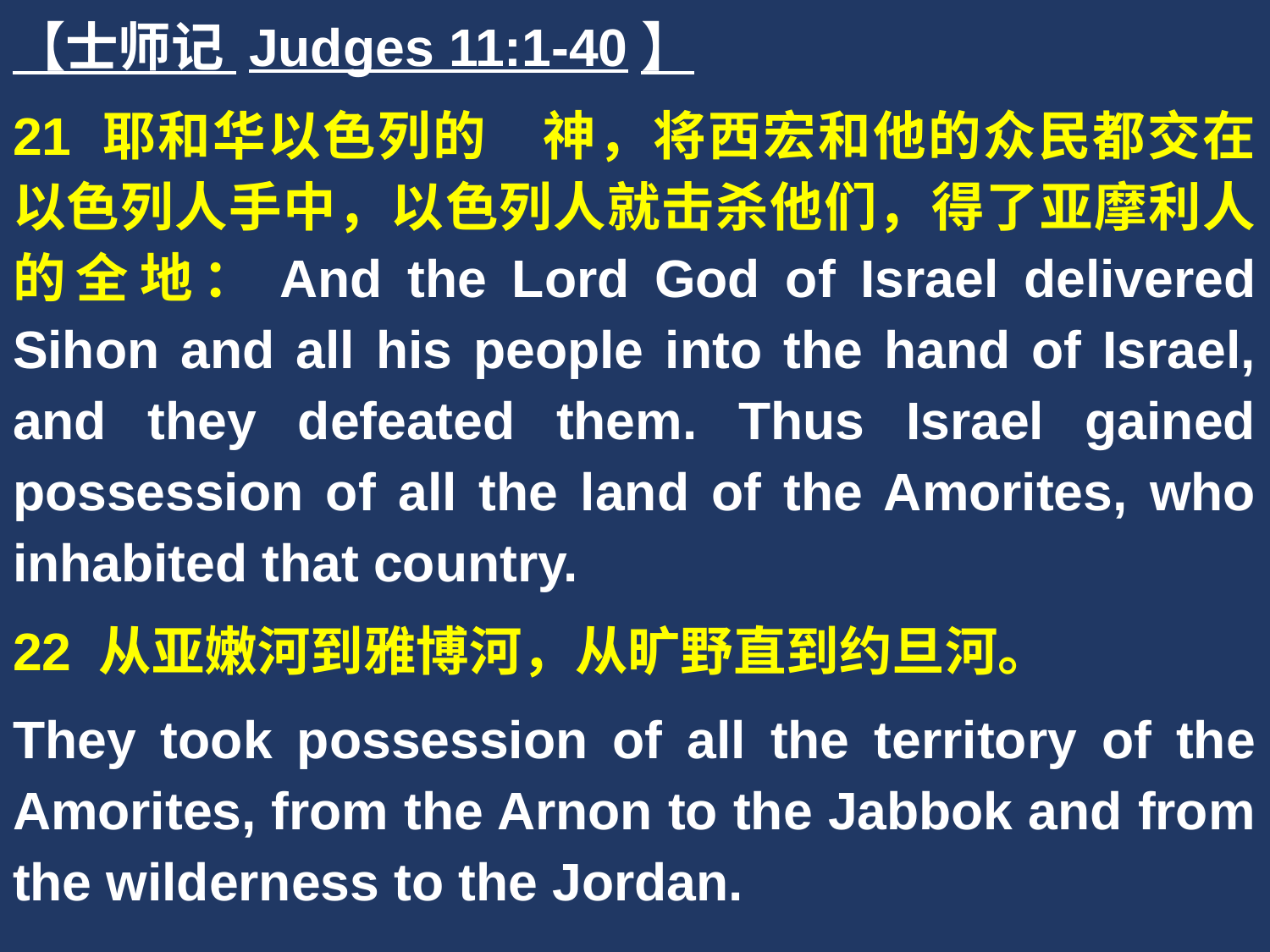

【士师记 Judges 11:1-40】
21 耶和华以色列的　神，将西宏和他的众民都交在以色列人手中，以色列人就击杀他们，得了亚摩利人的全地：And the Lord God of Israel delivered Sihon and all his people into the hand of Israel, and they defeated them. Thus Israel gained possession of all the land of the Amorites, who inhabited that country.
22 从亚嫩河到雅博河，从旷野直到约旦河。
They took possession of all the territory of the Amorites, from the Arnon to the Jabbok and from the wilderness to the Jordan.